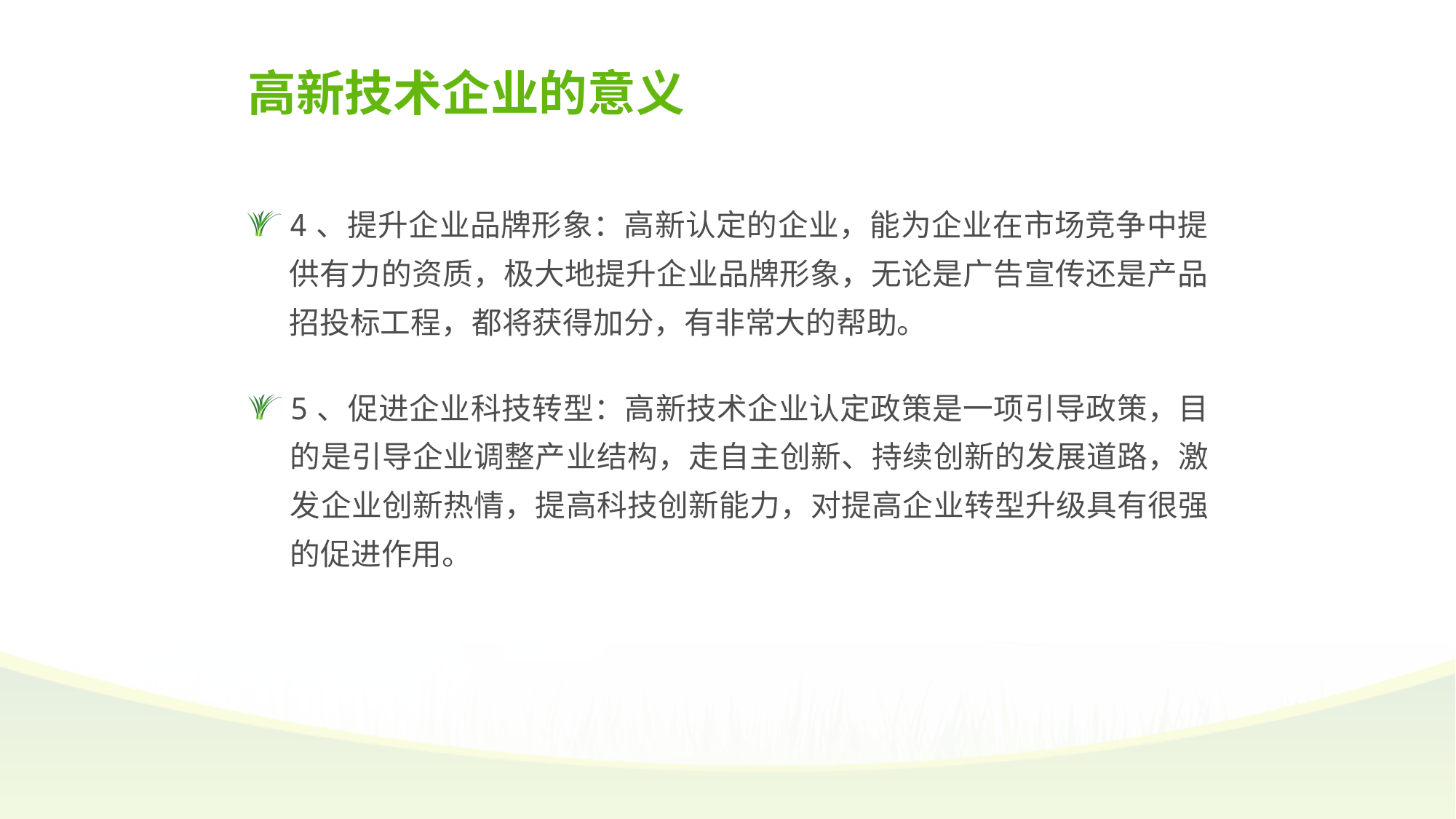

高新技术企业的意义
4、提升企业品牌形象：高新认定的企业，能为企业在市场竞争中提供有力的资质，极大地提升企业品牌形象，无论是广告宣传还是产品招投标工程，都将获得加分，有非常大的帮助。
5、促进企业科技转型：高新技术企业认定政策是一项引导政策，目的是引导企业调整产业结构，走自主创新、持续创新的发展道路，激发企业创新热情，提高科技创新能力，对提高企业转型升级具有很强的促进作用。